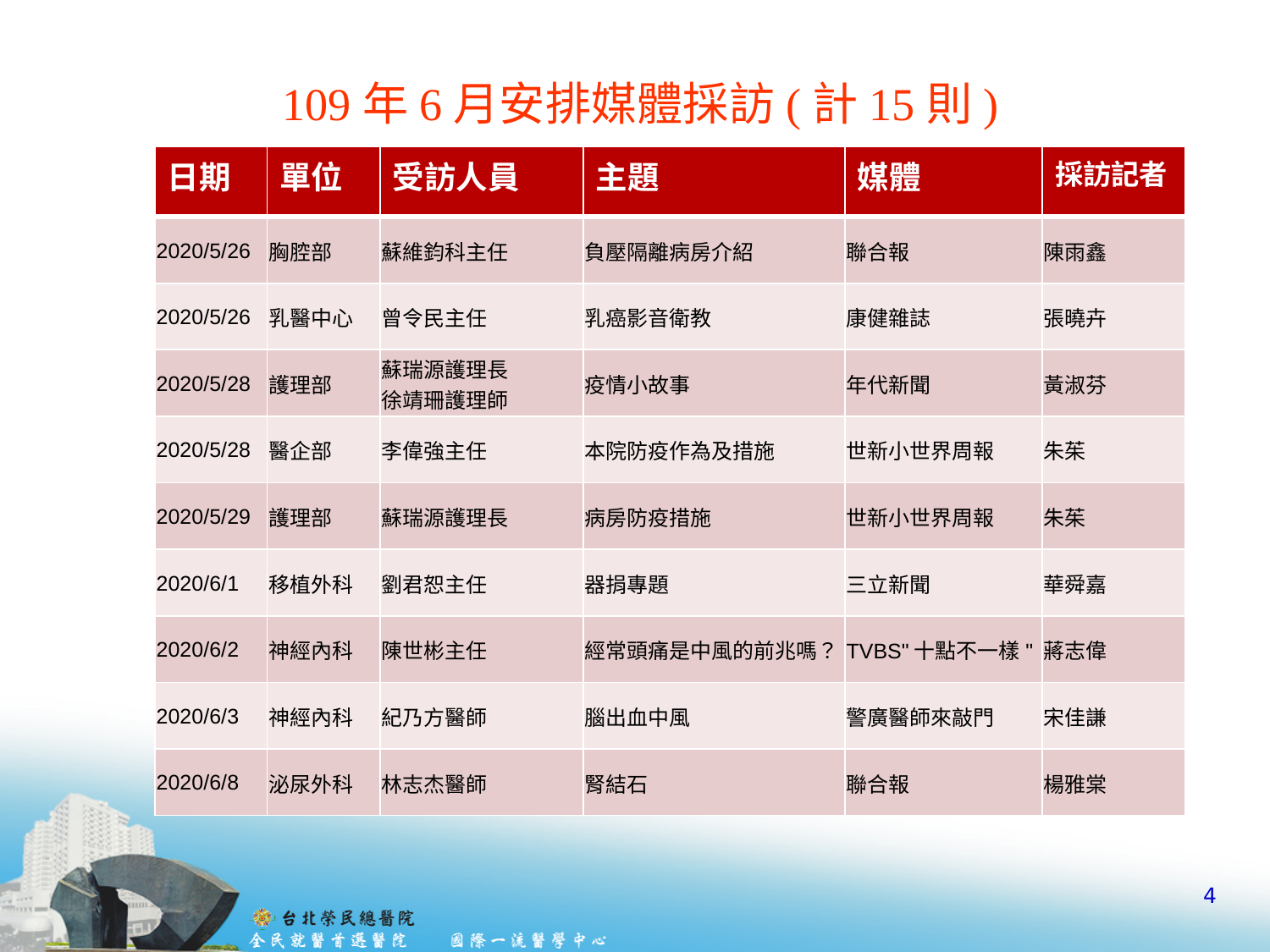

# 109年6月安排媒體採訪(計15則)
| 日期 | 單位 | 受訪人員 | 主題 | 媒體 | 採訪記者 |
| --- | --- | --- | --- | --- | --- |
| 2020/5/26 | 胸腔部 | 蘇維鈞科主任 | 負壓隔離病房介紹 | 聯合報 | 陳雨鑫 |
| 2020/5/26 | 乳醫中心 | 曾令民主任 | 乳癌影音衛教 | 康健雜誌 | 張曉卉 |
| 2020/5/28 | 護理部 | 蘇瑞源護理長 徐靖珊護理師 | 疫情小故事 | 年代新聞 | 黃淑芬 |
| 2020/5/28 | 醫企部 | 李偉強主任 | 本院防疫作為及措施 | 世新小世界周報 | 朱茱 |
| 2020/5/29 | 護理部 | 蘇瑞源護理長 | 病房防疫措施 | 世新小世界周報 | 朱茱 |
| 2020/6/1 | 移植外科 | 劉君恕主任 | 器捐專題 | 三立新聞 | 華舜嘉 |
| 2020/6/2 | 神經內科 | 陳世彬主任 | 經常頭痛是中風的前兆嗎？ | TVBS"十點不一樣" | 蔣志偉 |
| 2020/6/3 | 神經內科 | 紀乃方醫師 | 腦出血中風 | 警廣醫師來敲門 | 宋佳謙 |
| 2020/6/8 | 泌尿外科 | 林志杰醫師 | 腎結石 | 聯合報 | 楊雅棠 |
4